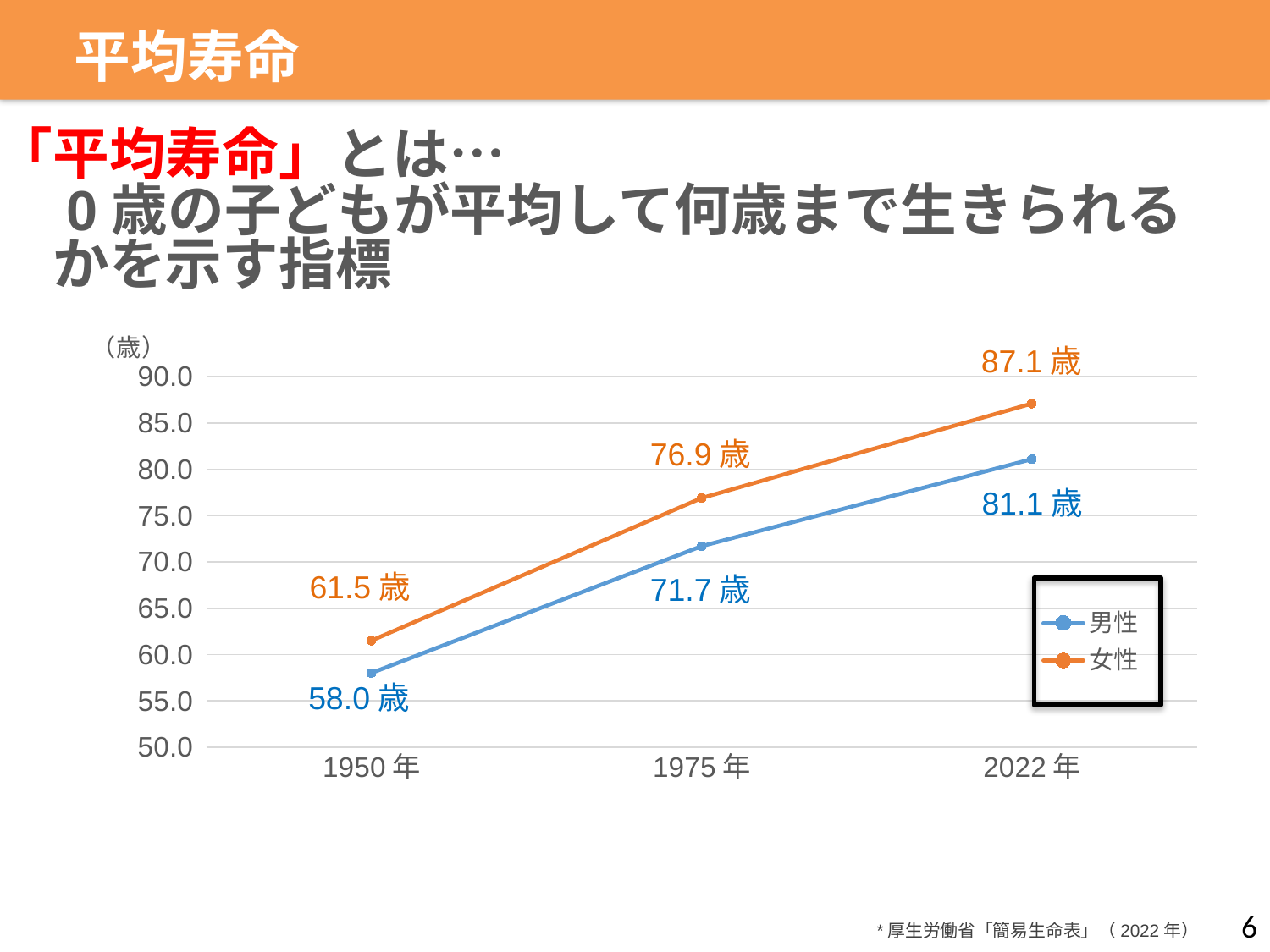

平均寿命

「平均寿命」とは…
　0歳の子どもが平均して何歳まで生きられる
　かを示す指標

### Chart

| Category | 男性 | 女性 |
|---|---|---|
| 1950年 | 58.0 | 61.5 |
| 1975年 | 71.7 | 76.9 |
| 2022年 | 81.1 | 87.1 |
87.1歳
81.1歳
76.9歳
71.7歳
61.5歳
58.0歳

6
*厚生労働省「簡易生命表」（2022年）